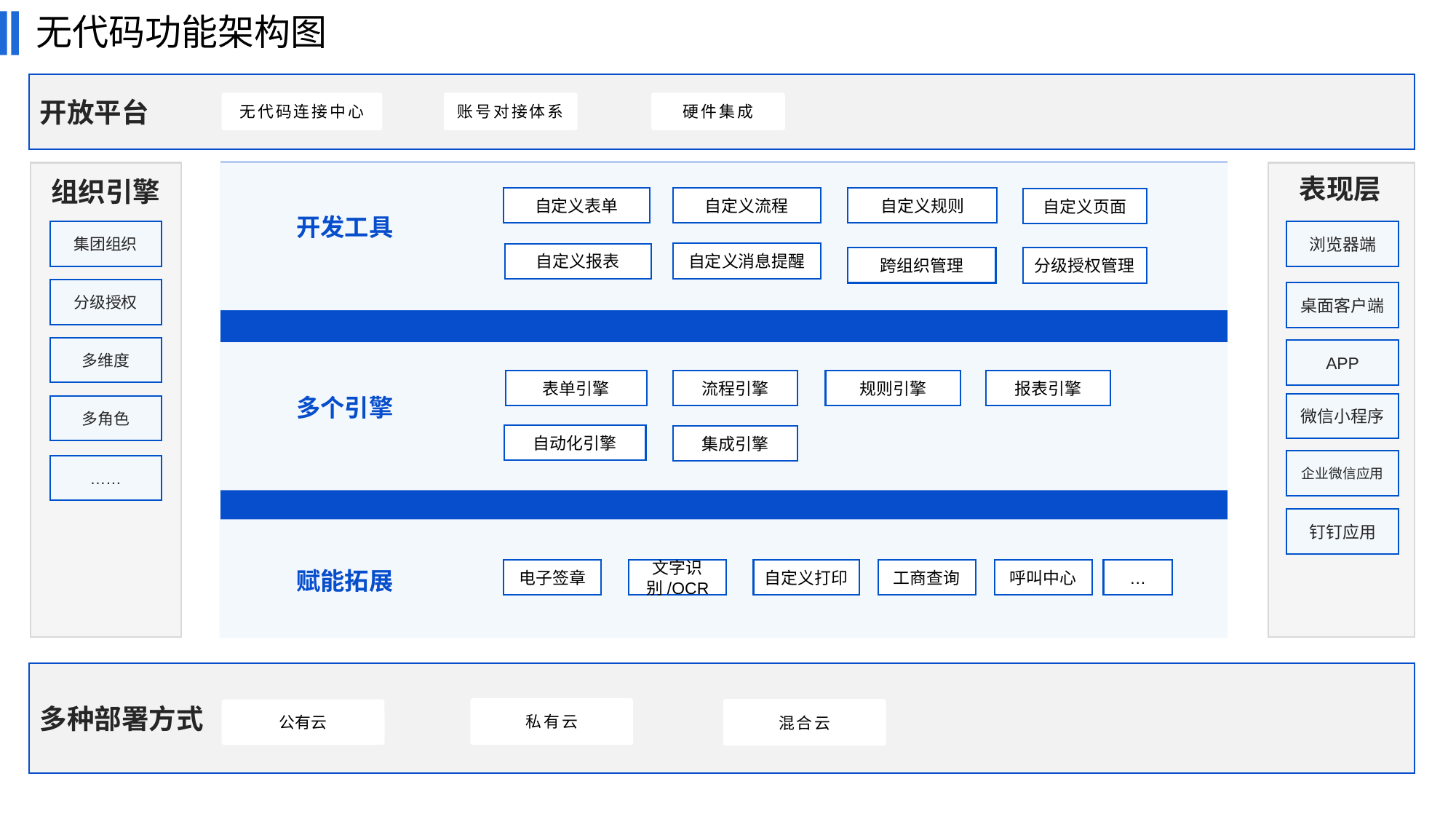

无代码功能架构图
开放平台
无代码连接中心
账号对接体系
硬件集成

表现层
浏览器端
桌面客户端
APP
微信小程序
企业微信应用
钉钉应用
组织引擎
集团组织
分级授权
多维度
多角色
……
多种部署方式
私有云
混合云
公有云

自定义流程
自定义规则
自定义表单
自定义页面
开发工具
自定义消息提醒
自定义报表
跨组织管理
分级授权管理

表单引擎
流程引擎
规则引擎
报表引擎
多个引擎
自动化引擎
集成引擎

电子签章
文字识别/OCR
自定义打印
工商查询
呼叫中心
…
赋能拓展